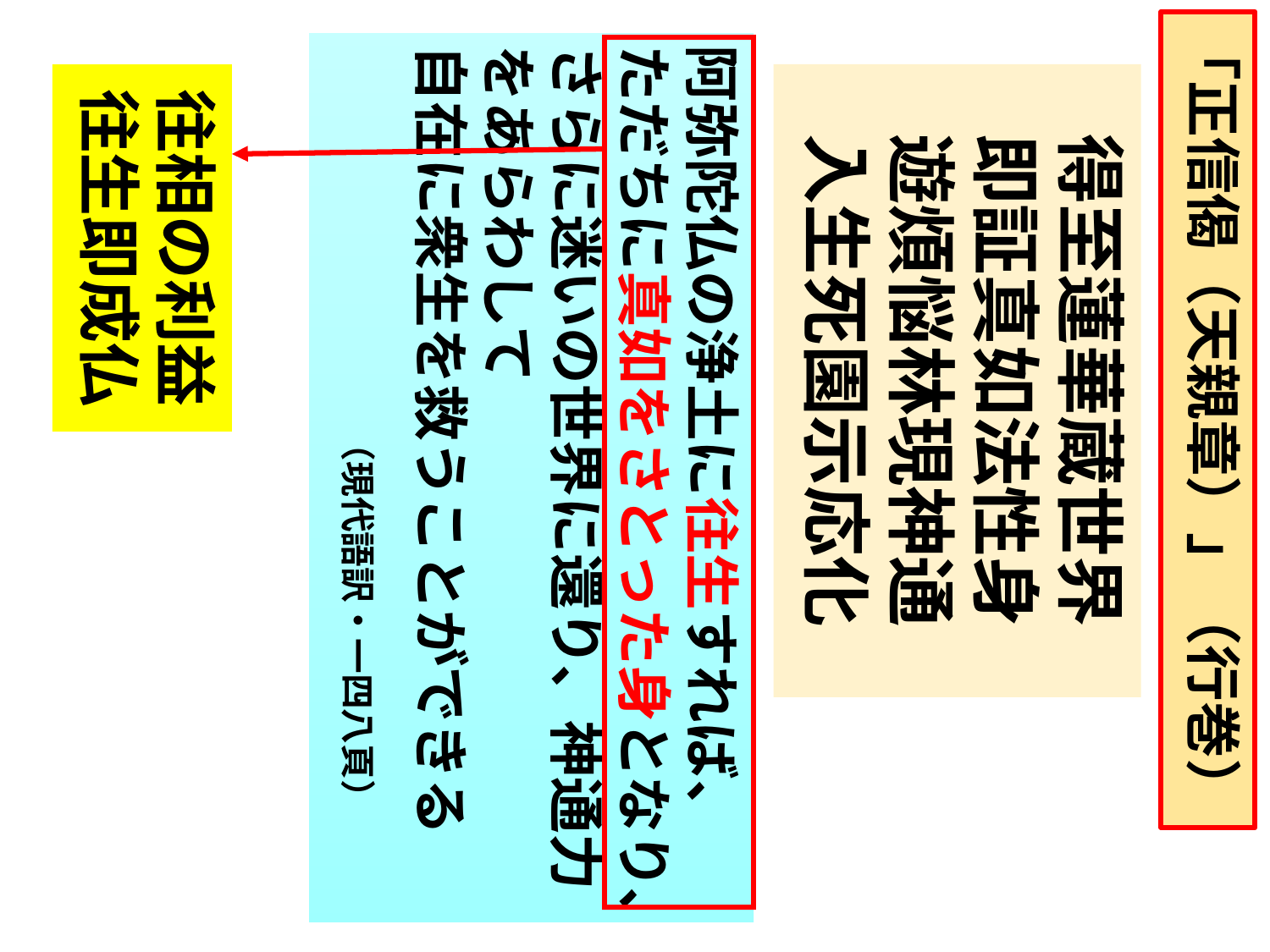

「正信偈（天親章）」（行巻）
阿弥陀仏の浄土に往生すれば、
ただちに真如をさとった身となり、さらに迷いの世界に還り、神通力をあらわして
自在に衆生を救うことができる
　　　　　　（現代語訳・一四八頁）

往相の利益往生即成仏
得至蓮華蔵世界
即証真如法性身
遊煩悩林現神通
入生死園示応化